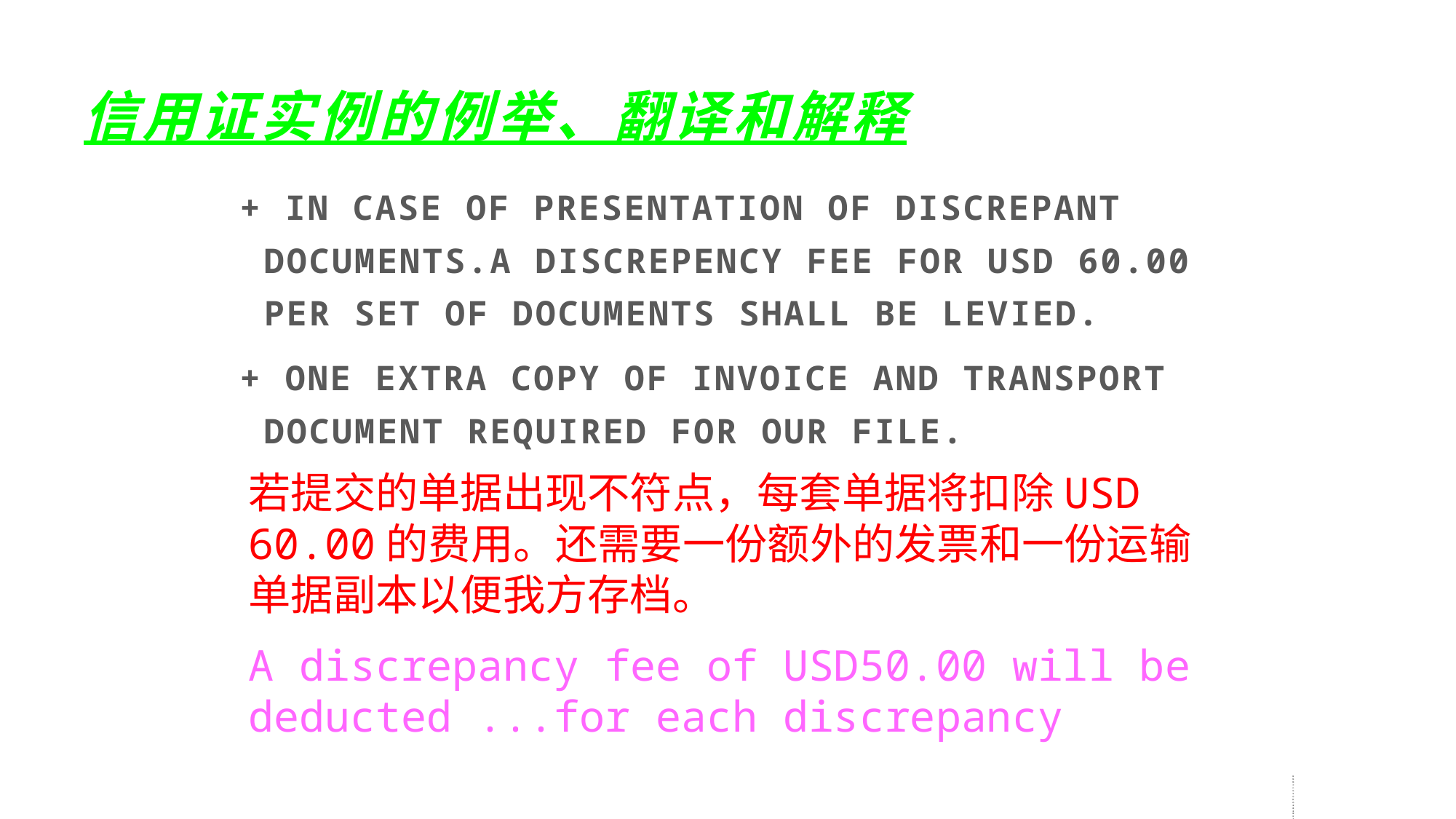

# 信用证实例的例举、翻译和解释
+ IN CASE OF PRESENTATION OF DISCREPANT DOCUMENTS.A DISCREPENCY FEE FOR USD 60.00 PER SET OF DOCUMENTS SHALL BE LEVIED.
+ ONE EXTRA COPY OF INVOICE AND TRANSPORT DOCUMENT REQUIRED FOR OUR FILE.
若提交的单据出现不符点，每套单据将扣除USD 60.00的费用。还需要一份额外的发票和一份运输单据副本以便我方存档。
A discrepancy fee of USD50.00 will be deducted ...for each discrepancy
渊魁髓沉孔呜吊沥胶幼诚模诞喊驭诱碍危贾冈烹凳猎槽辐谐雹萌坡颜明辆第二章信用证第二章信用证